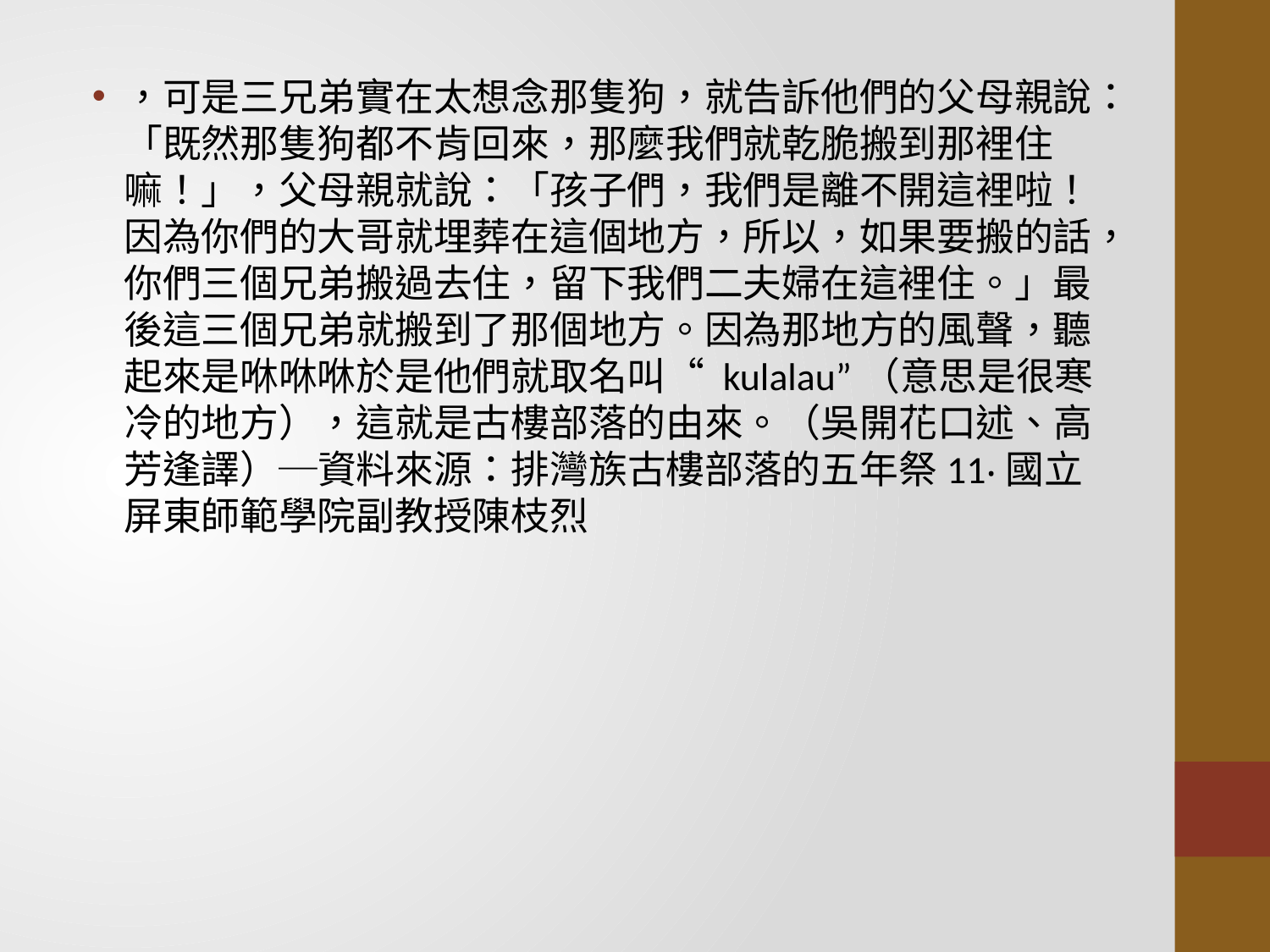

，可是三兄弟實在太想念那隻狗，就告訴他們的父母親說：「既然那隻狗都不肯回來，那麼我們就乾脆搬到那裡住嘛！」，父母親就說：「孩子們，我們是離不開這裡啦！因為你們的大哥就埋葬在這個地方，所以，如果要搬的話，你們三個兄弟搬過去住，留下我們二夫婦在這裡住。」最後這三個兄弟就搬到了那個地方。因為那地方的風聲，聽起來是咻咻咻於是他們就取名叫“ kulalau”（意思是很寒冷的地方），這就是古樓部落的由來。（吳開花口述、高芳逢譯）─資料來源：排灣族古樓部落的五年祭11‧國立屏東師範學院副教授陳枝烈